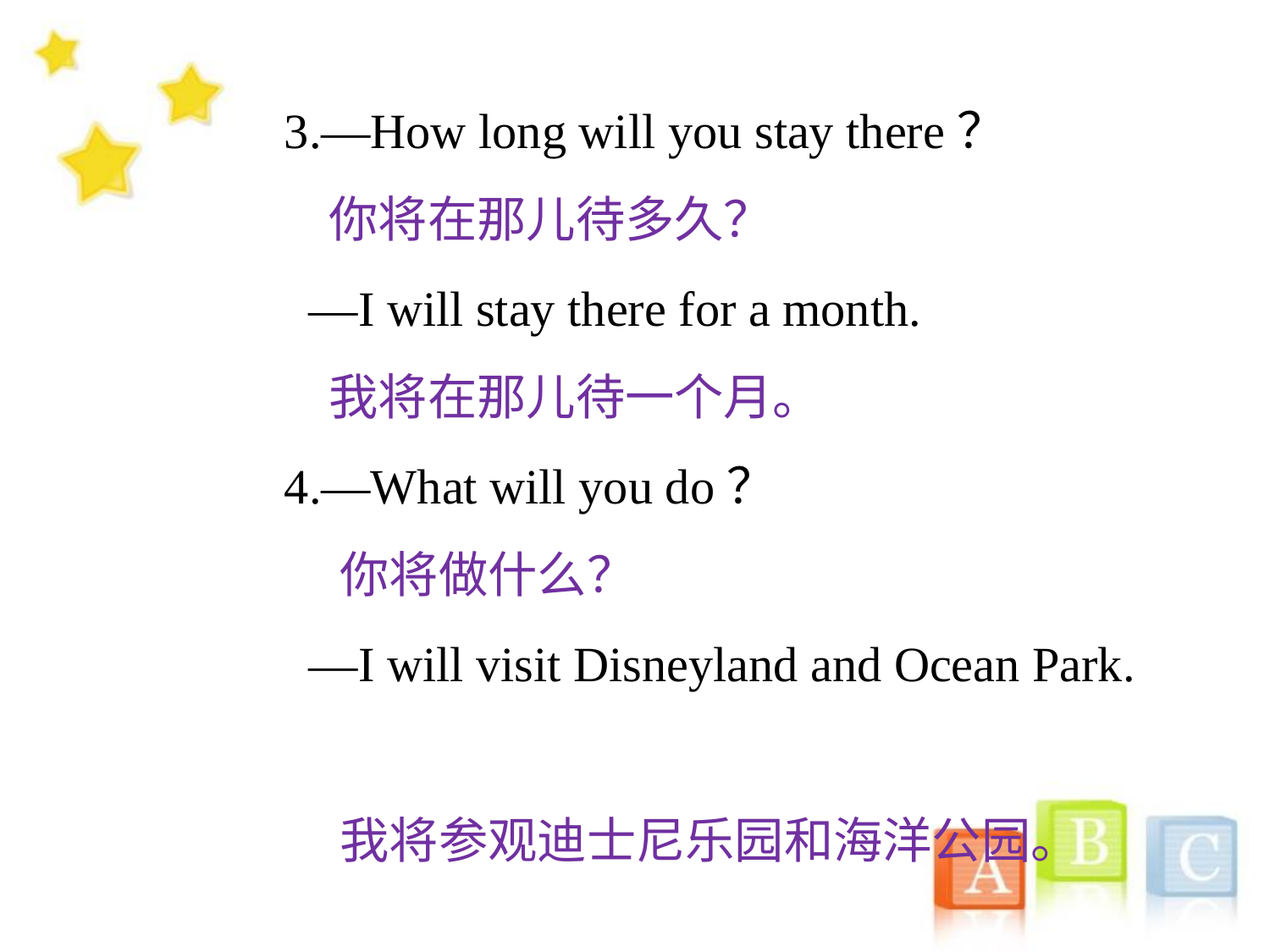

3.—How long will you stay there？
   你将在那儿待多久？
  —I will stay there for a month.
   我将在那儿待一个月。
4.—What will you do？
    你将做什么？
  —I will visit Disneyland and Ocean Park.
    我将参观迪士尼乐园和海洋公园。